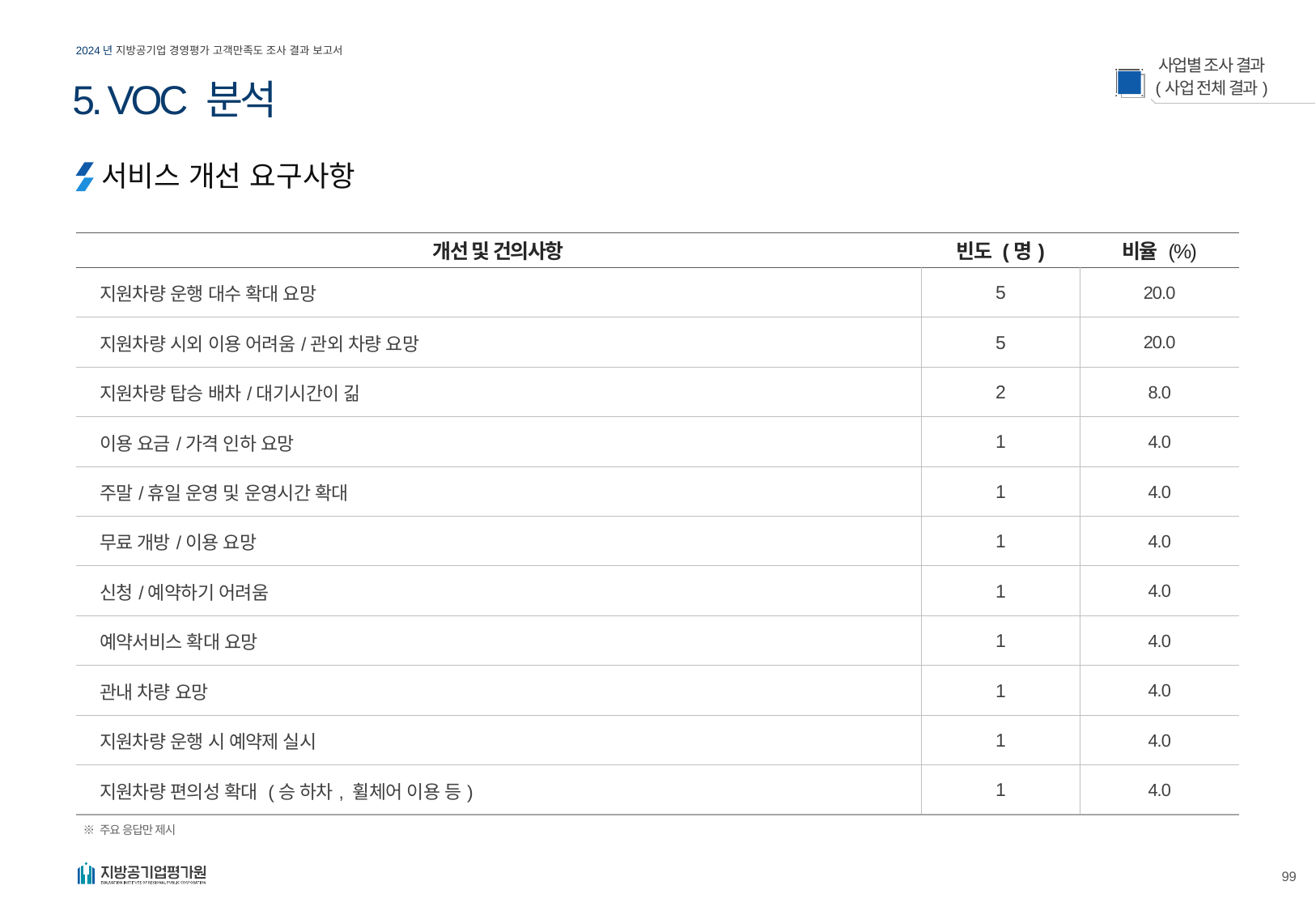

5. VOC 분석
서비스 개선 요구사항

| 개선 및 건의사항 | 빈도 (명) | 비율 (%) |
| --- | --- | --- |
| 지원차량 운행 대수 확대 요망 | 5 | 20.0 |
| 지원차량 시외 이용 어려움/관외 차량 요망 | 5 | 20.0 |
| 지원차량 탑승 배차/대기시간이 긺 | 2 | 8.0 |
| 이용 요금/가격 인하 요망 | 1 | 4.0 |
| 주말/휴일 운영 및 운영시간 확대 | 1 | 4.0 |
| 무료 개방/이용 요망 | 1 | 4.0 |
| 신청/예약하기 어려움 | 1 | 4.0 |
| 예약서비스 확대 요망 | 1 | 4.0 |
| 관내 차량 요망 | 1 | 4.0 |
| 지원차량 운행 시 예약제 실시 | 1 | 4.0 |
| 지원차량 편의성 확대 (승 하차, 휠체어 이용 등) | 1 | 4.0 |
※ 주요 응답만 제시